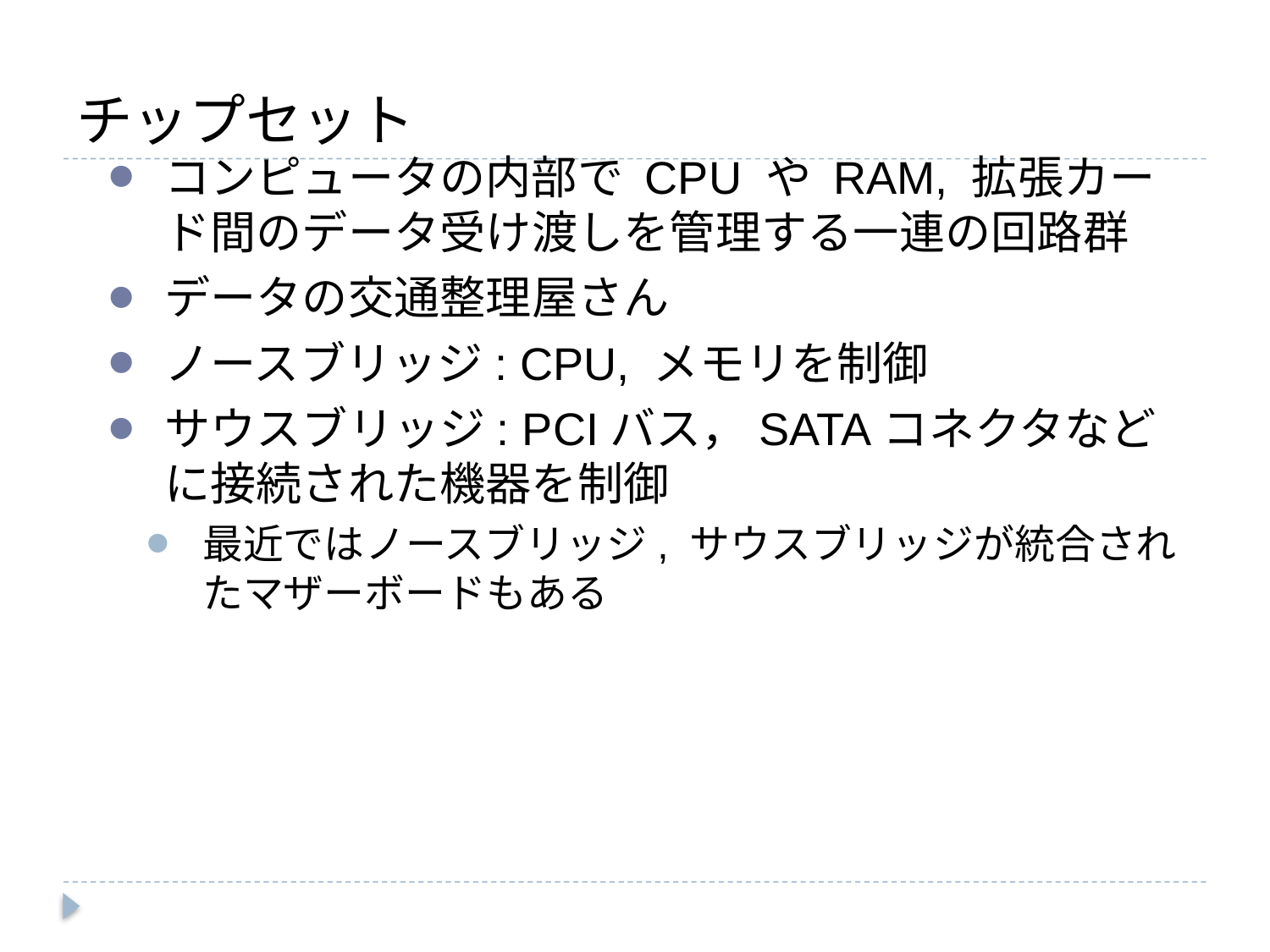

# チップセット
コンピュータの内部で CPU や RAM, 拡張カード間のデータ受け渡しを管理する一連の回路群
データの交通整理屋さん
ノースブリッジ: CPU, メモリを制御
サウスブリッジ: PCIバス，SATAコネクタなどに接続された機器を制御
最近ではノースブリッジ, サウスブリッジが統合されたマザーボードもある